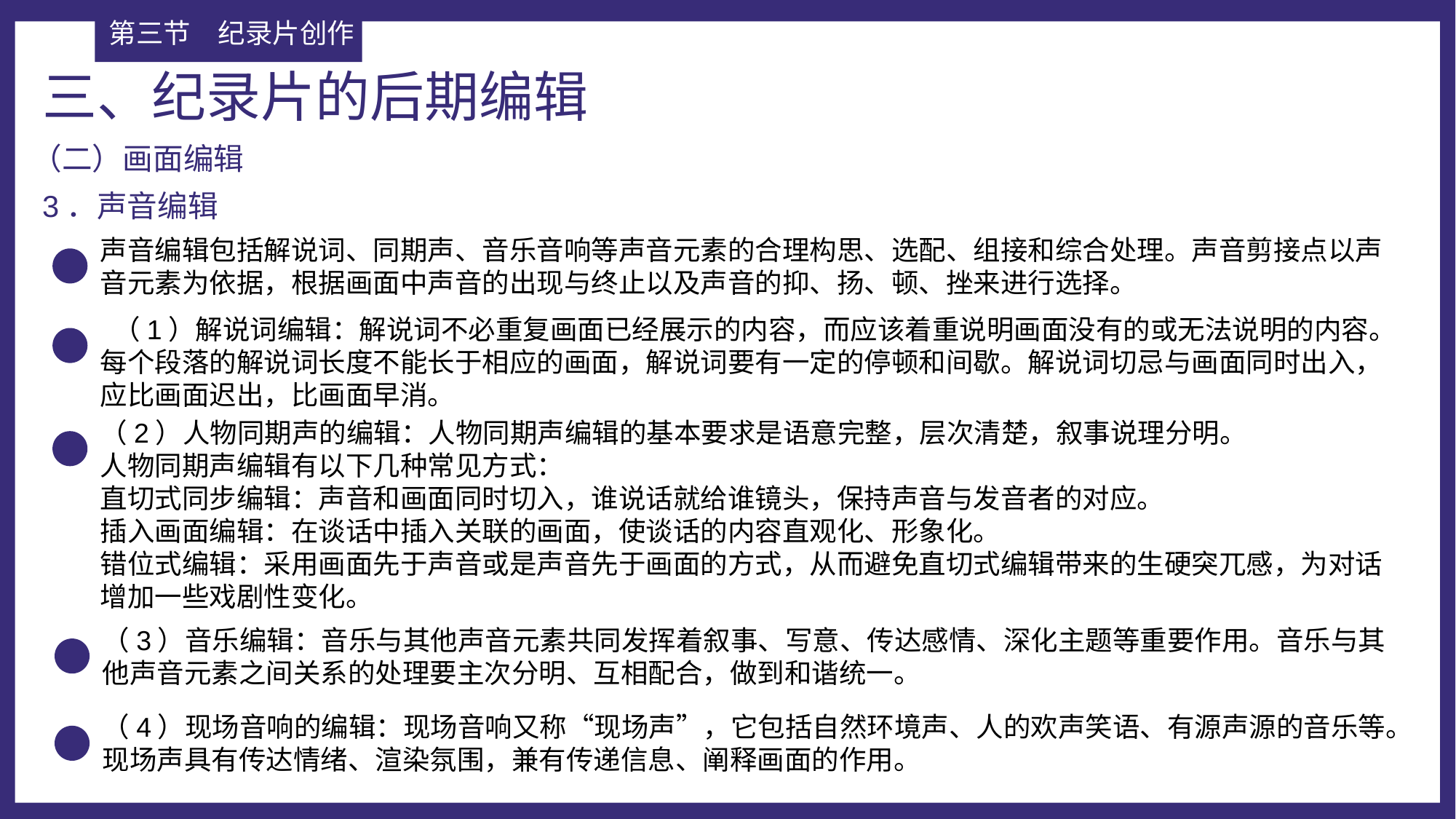

第三节	纪录片创作
三、纪录片的后期编辑
（二）画面编辑
3．声音编辑
声音编辑包括解说词、同期声、音乐音响等声音元素的合理构思、选配、组接和综合处理。声音剪接点以声音元素为依据，根据画面中声音的出现与终止以及声音的抑、扬、顿、挫来进行选择。

 （1）解说词编辑：解说词不必重复画面已经展示的内容，而应该着重说明画面没有的或无法说明的内容。每个段落的解说词长度不能长于相应的画面，解说词要有一定的停顿和间歇。解说词切忌与画面同时出入，应比画面迟出，比画面早消。

（2）人物同期声的编辑：人物同期声编辑的基本要求是语意完整，层次清楚，叙事说理分明。
人物同期声编辑有以下几种常见方式：
直切式同步编辑：声音和画面同时切入，谁说话就给谁镜头，保持声音与发音者的对应。
插入画面编辑：在谈话中插入关联的画面，使谈话的内容直观化、形象化。
错位式编辑：采用画面先于声音或是声音先于画面的方式，从而避免直切式编辑带来的生硬突兀感，为对话增加一些戏剧性变化。

（3）音乐编辑：音乐与其他声音元素共同发挥着叙事、写意、传达感情、深化主题等重要作用。音乐与其他声音元素之间关系的处理要主次分明、互相配合，做到和谐统一。

（4）现场音响的编辑：现场音响又称“现场声”，它包括自然环境声、人的欢声笑语、有源声源的音乐等。现场声具有传达情绪、渲染氛围，兼有传递信息、阐释画面的作用。